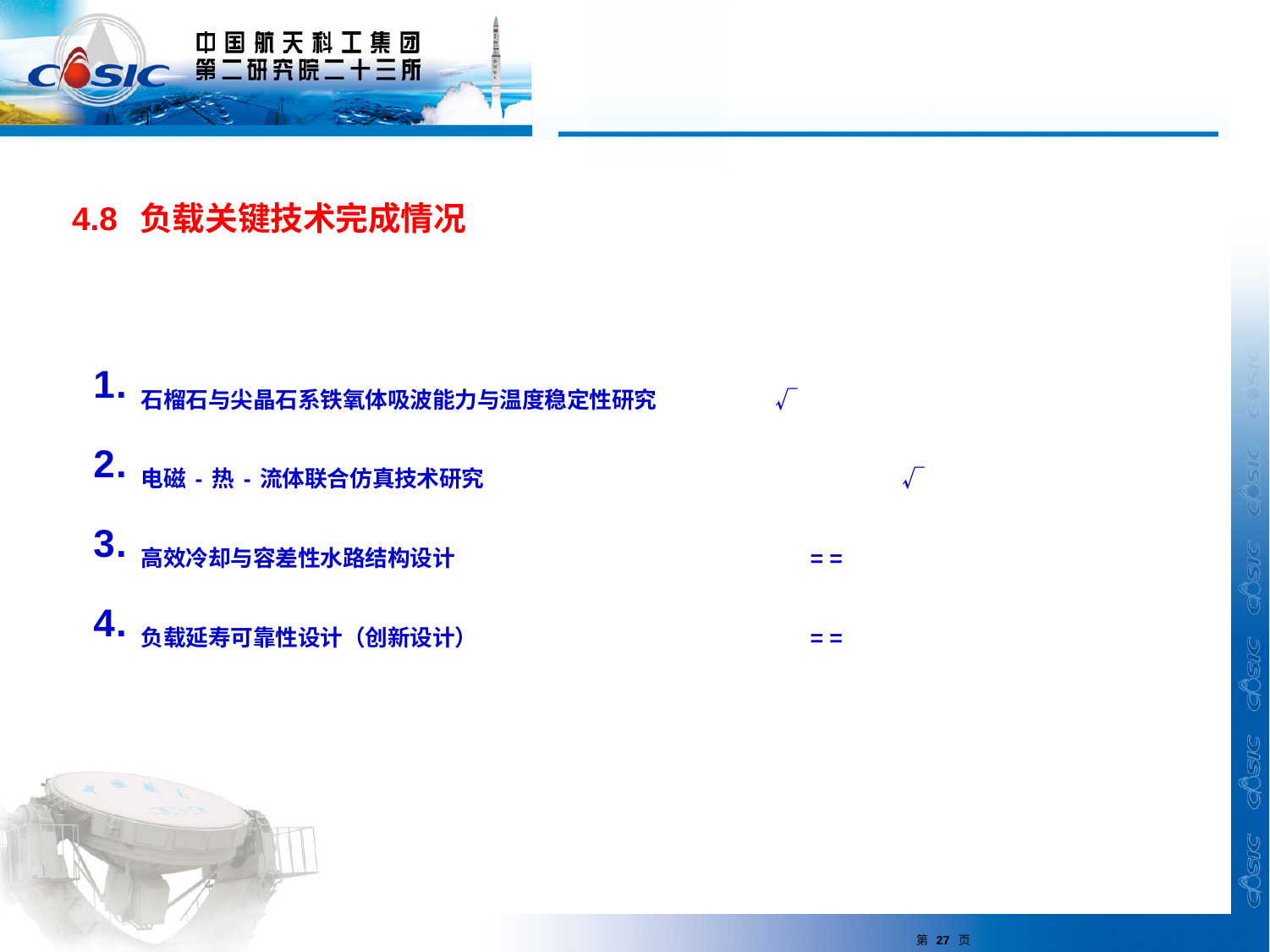

4.8 负载关键技术完成情况
石榴石与尖晶石系铁氧体吸波能力与温度稳定性研究   	√
电磁-热-流体联合仿真技术研究				√
高效冷却与容差性水路结构设计			     = =
负载延寿可靠性设计（创新设计）			     = =